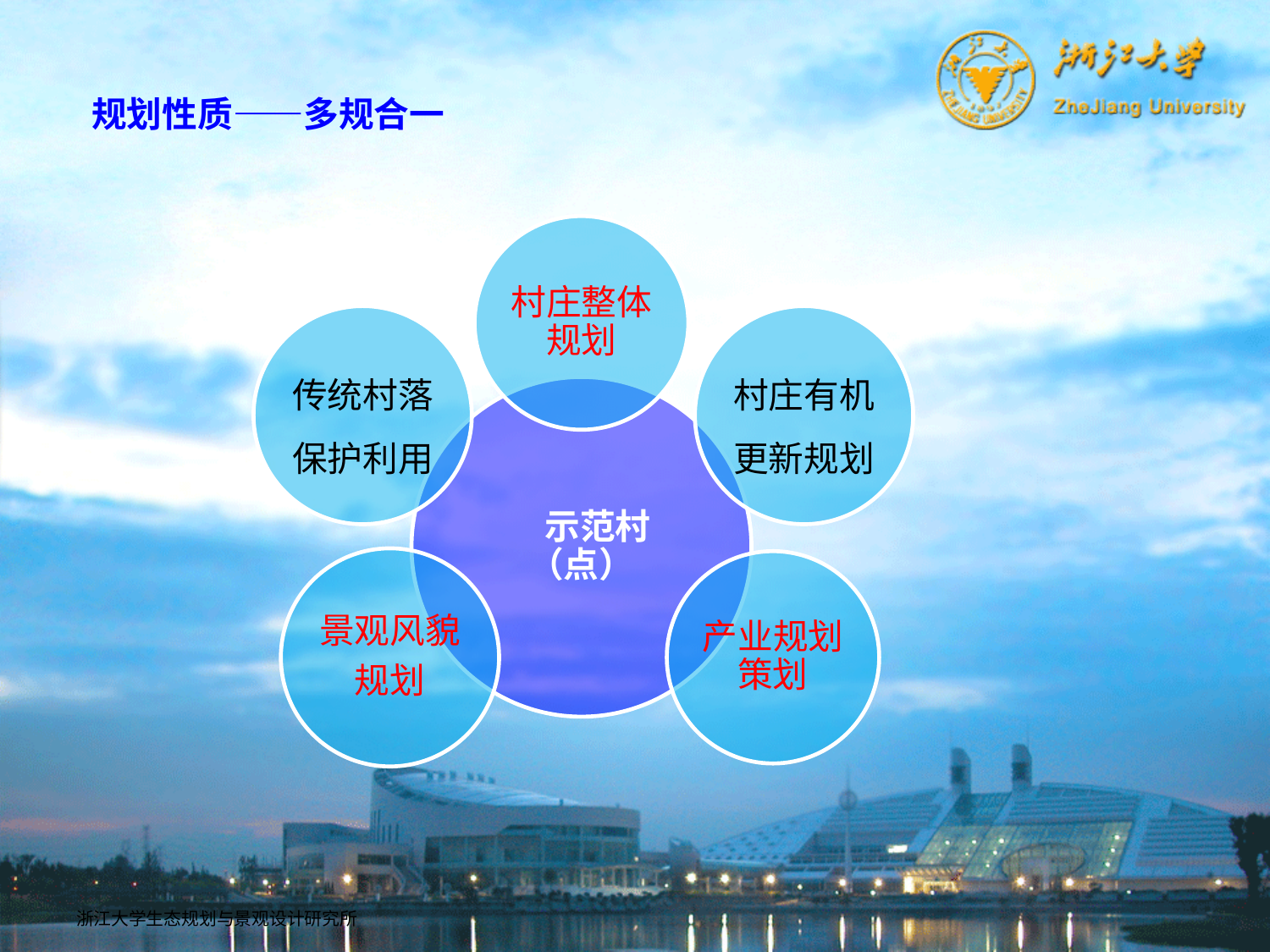

规划性质——多规合一
   示范村（点）
村庄整体规划
产业规划策划
景观风貌
规划

传统村落保护利用

村庄有机更新规划
浙江大学生态规划与景观设计研究所